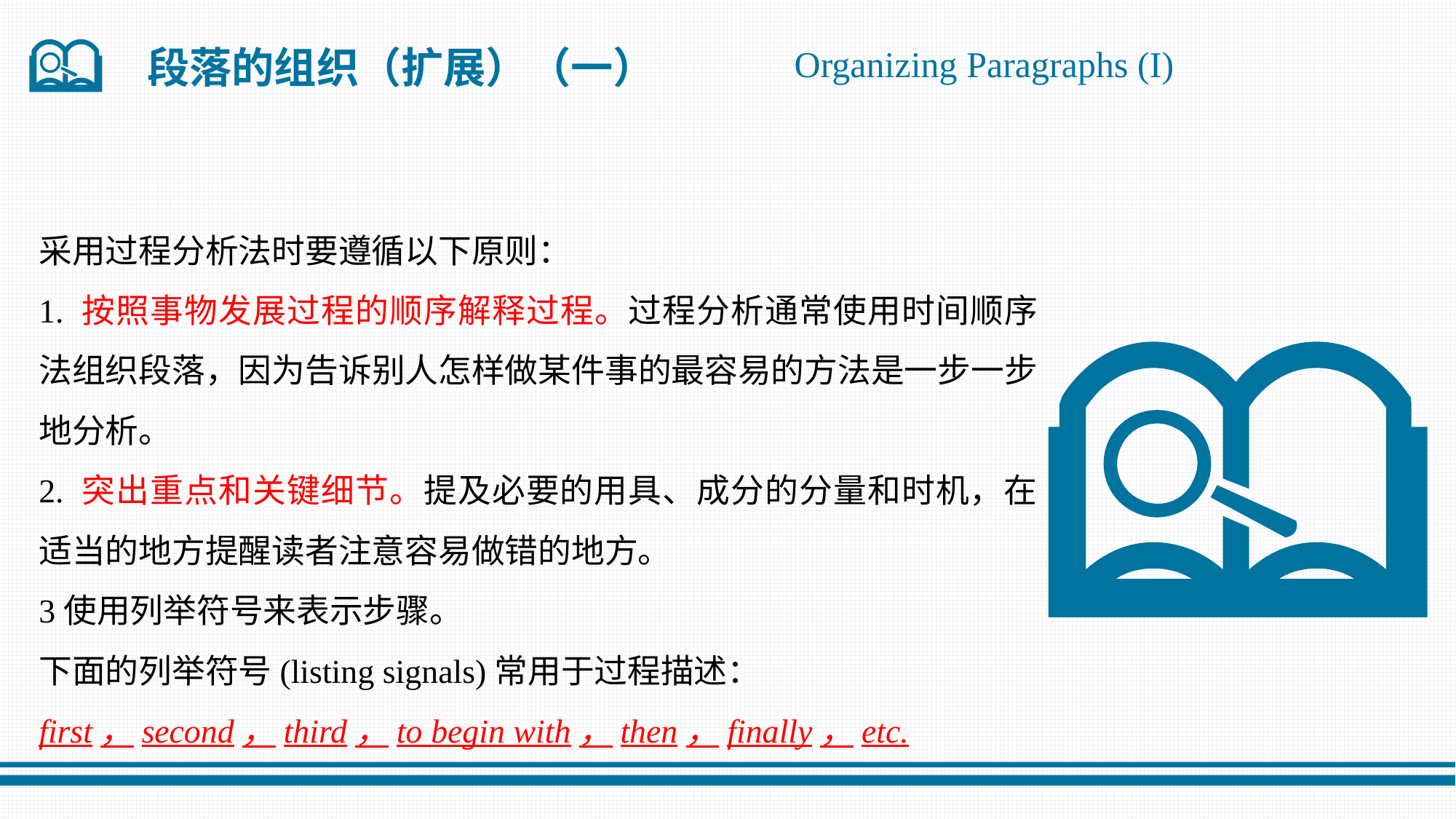

Organizing Paragraphs (I)
段落的组织（扩展）（一）
采用过程分析法时要遵循以下原则：
1. 按照事物发展过程的顺序解释过程。过程分析通常使用时间顺序法组织段落，因为告诉别人怎样做某件事的最容易的方法是一步一步地分析。
2. 突出重点和关键细节。提及必要的用具、成分的分量和时机，在适当的地方提醒读者注意容易做错的地方。
3使用列举符号来表示步骤。
下面的列举符号(listing signals)常用于过程描述：
first，second，third，to begin with，then，finally，etc.